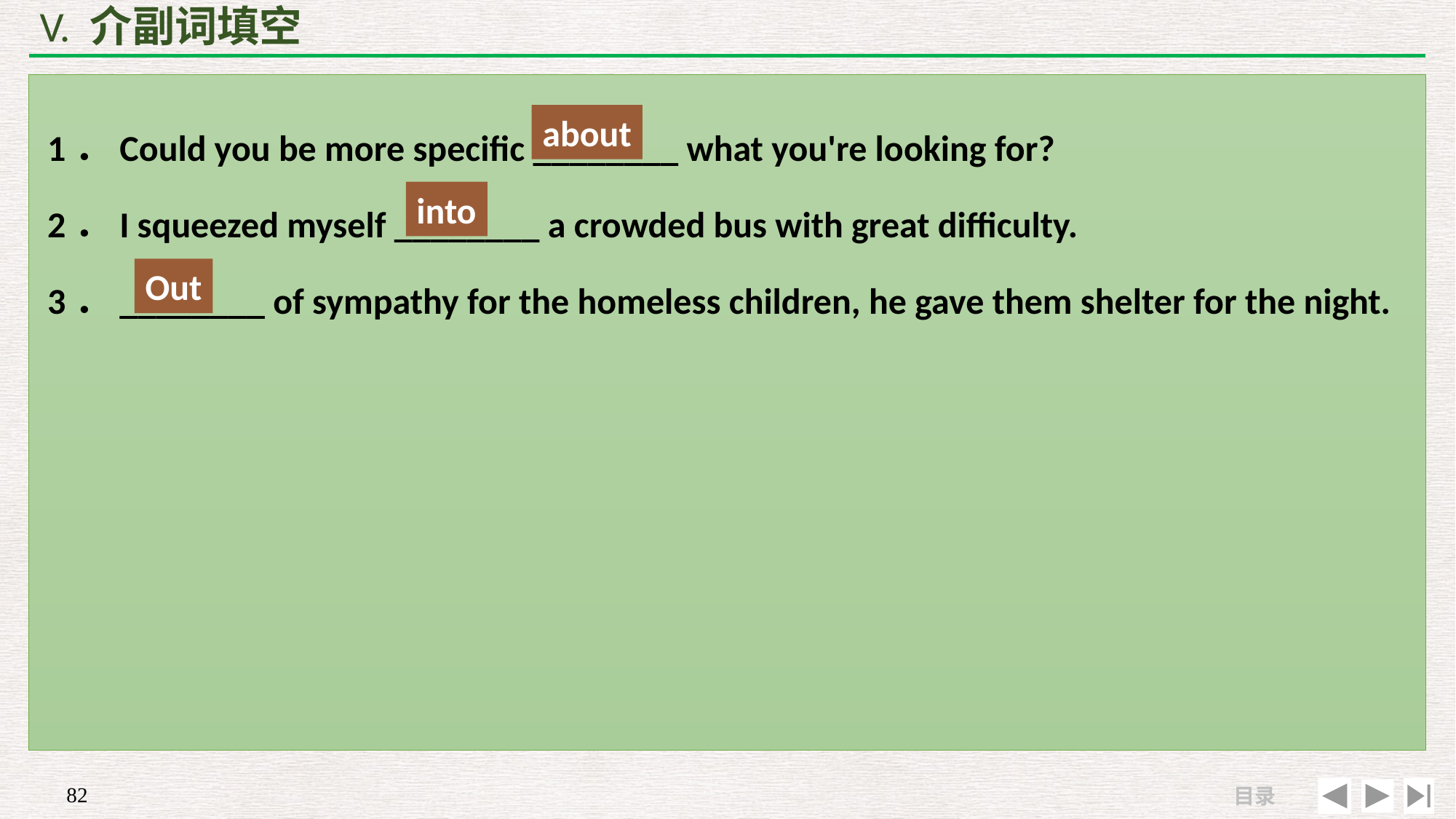

# V. 介副词填空

1．Could you be more specific ________ what you're looking for?
2．I squeezed myself ________ a crowded bus with great difficulty.
3．________ of sympathy for the homeless children, he gave them shelter for the night.
about
into
Out